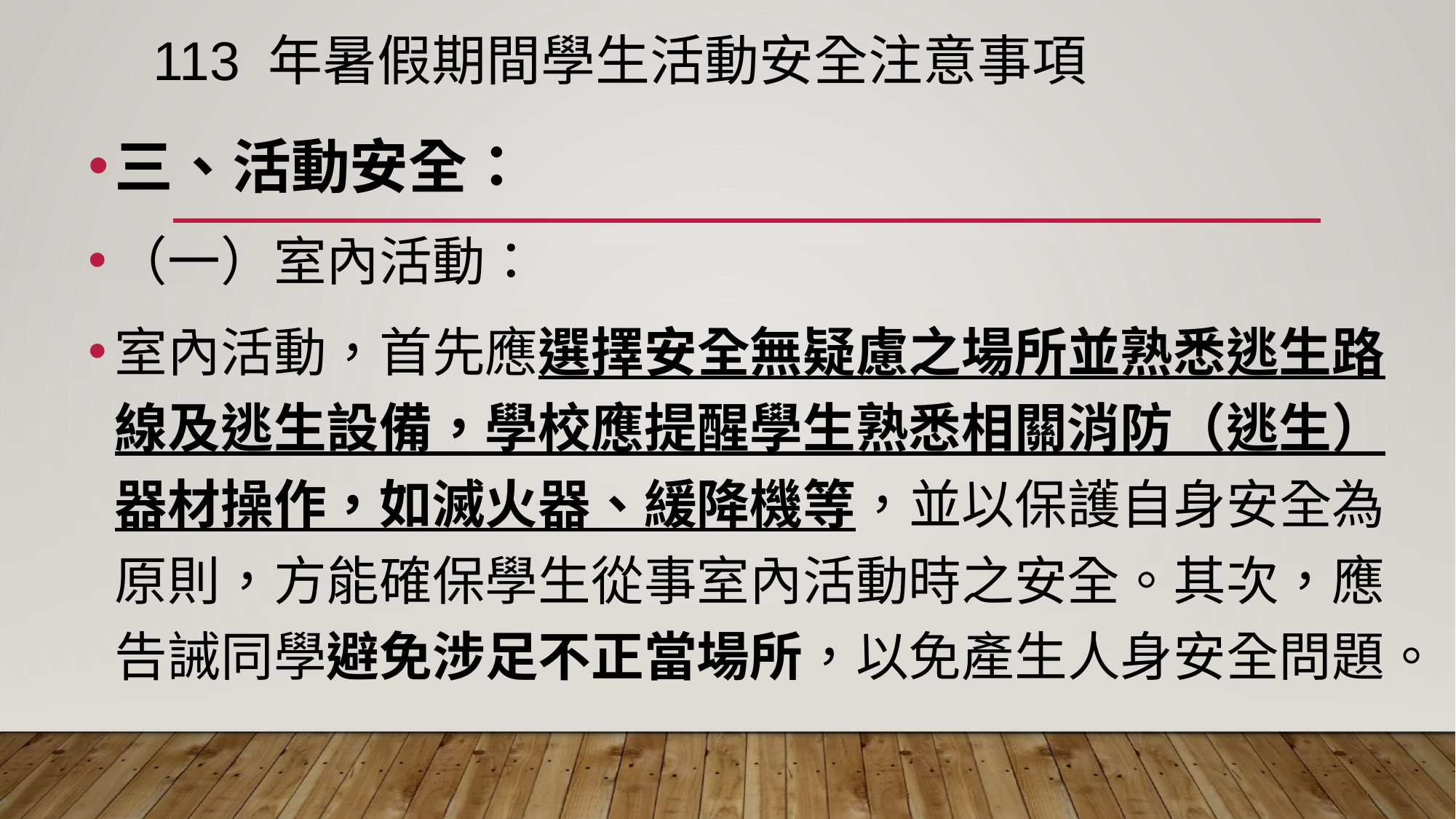

# 113 年暑假期間學生活動安全注意事項
三、活動安全：
（一）室內活動：
室內活動，首先應選擇安全無疑慮之場所並熟悉逃生路線及逃生設備，學校應提醒學生熟悉相關消防（逃生）器材操作，如滅火器、緩降機等，並以保護自身安全為原則，方能確保學生從事室內活動時之安全。其次，應告誡同學避免涉足不正當場所，以免產生人身安全問題。